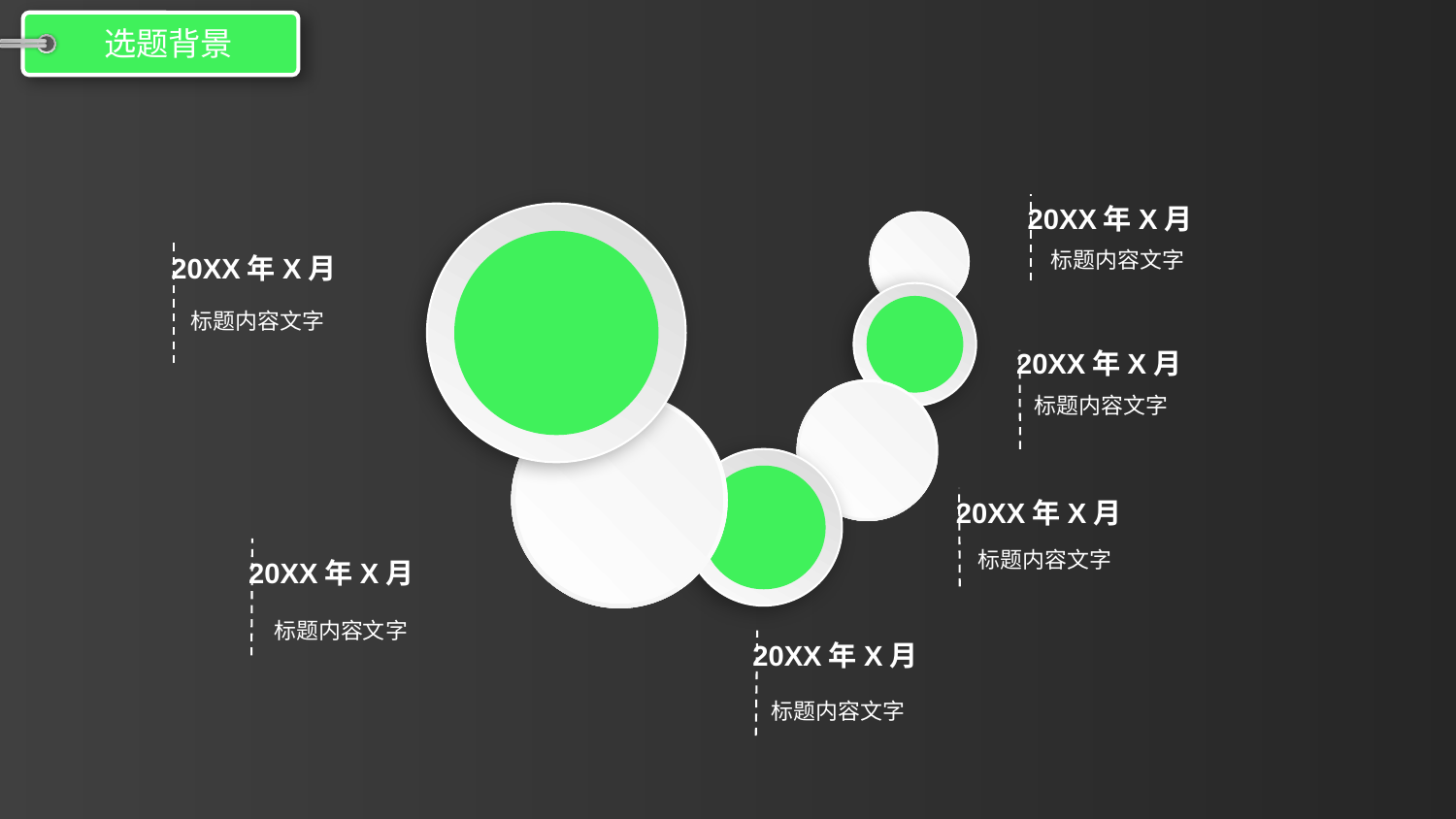

选题背景

20XX年X月

标题内容文字
20XX年X月

标题内容文字
20XX年X月

标题内容文字

20XX年X月
标题内容文字
20XX年X月
标题内容文字
20XX年X月
标题内容文字